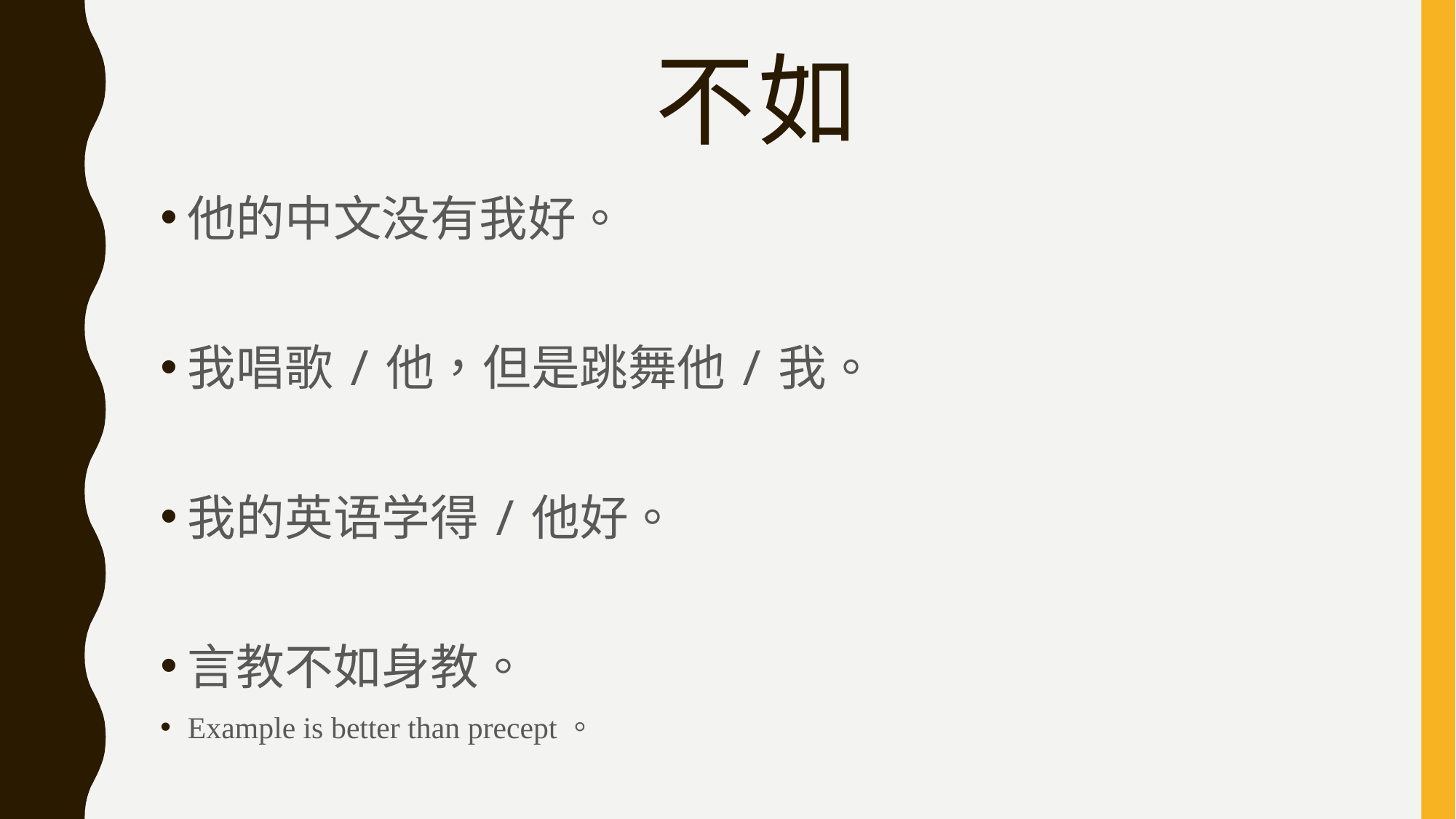

# 不如
他的中文没有我好。

我唱歌/他，但是跳舞他/我。

我的英语学得/他好。

言教不如身教。
Example is better than precept。